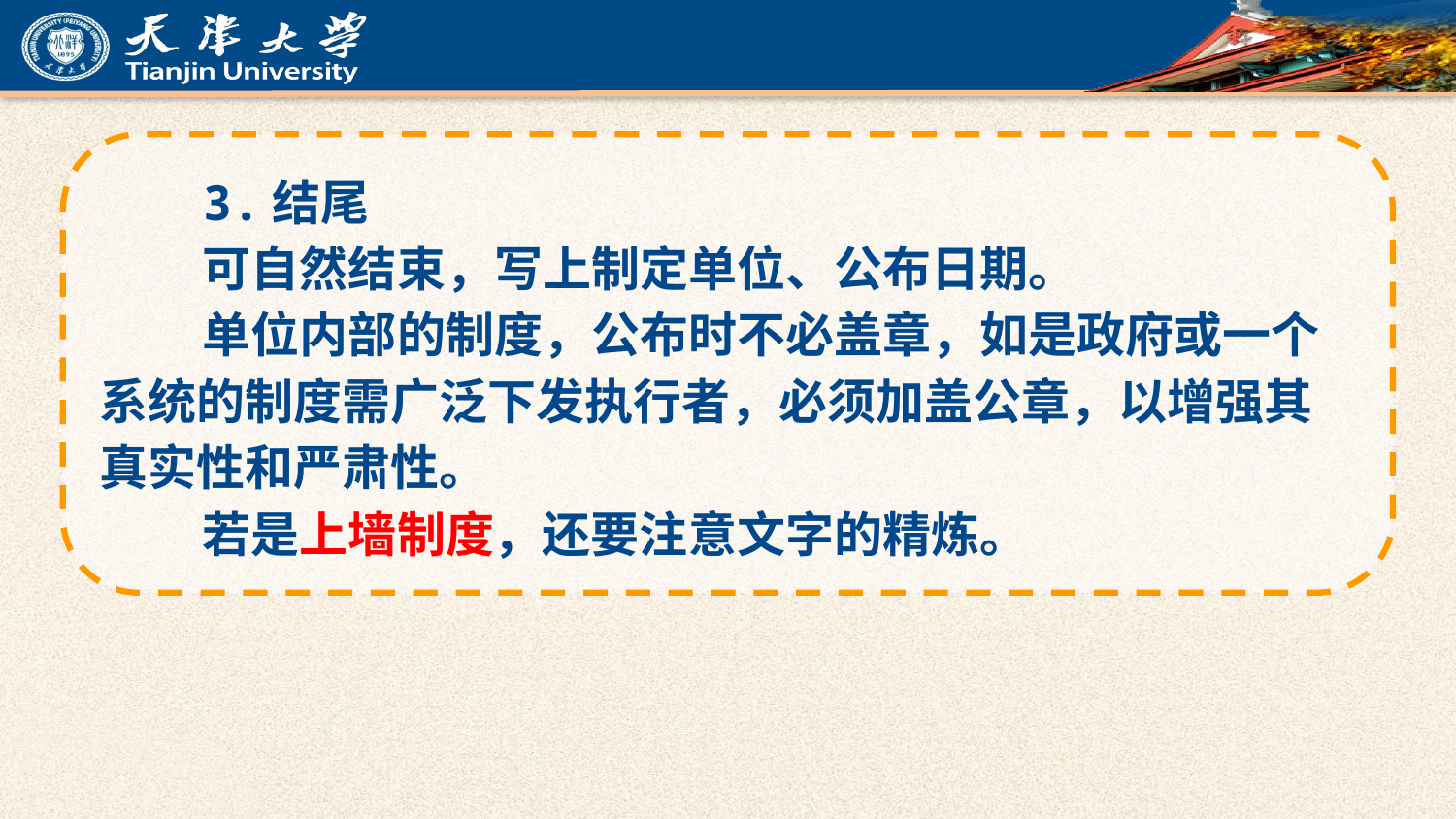

3.结尾
可自然结束，写上制定单位、公布日期。
单位内部的制度，公布时不必盖章，如是政府或一个系统的制度需广泛下发执行者，必须加盖公章，以增强其真实性和严肃性。
若是上墙制度，还要注意文字的精炼。